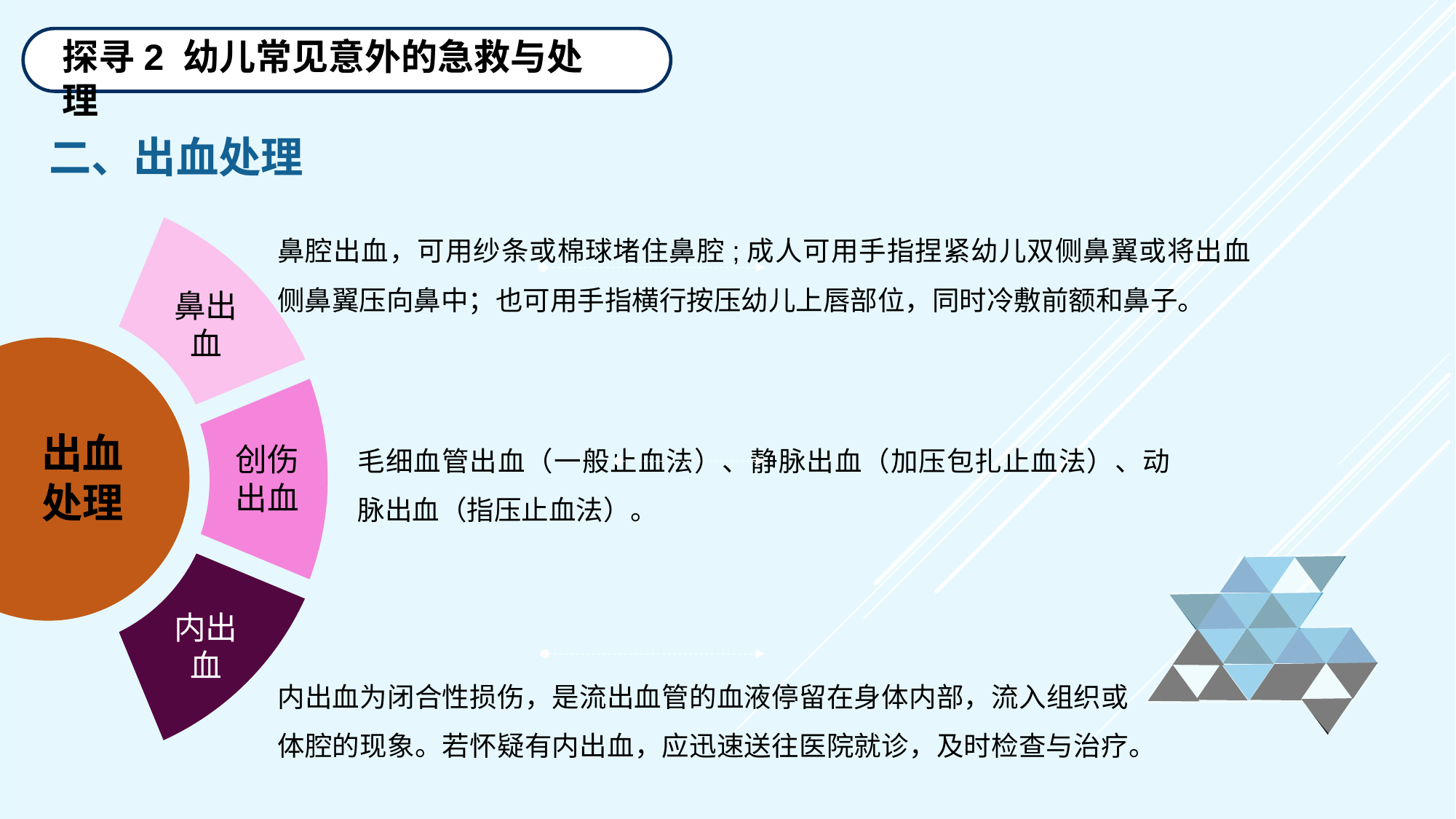

探寻2 幼儿常见意外的急救与处理
二、出血处理

鼻出血
出血
处理
创伤出血
内出血

鼻腔出血，可用纱条或棉球堵住鼻腔;成人可用手指捏紧幼儿双侧鼻翼或将出血侧鼻翼压向鼻中；也可用手指横行按压幼儿上唇部位，同时冷敷前额和鼻子。
毛细血管出血（一般止血法）、静脉出血（加压包扎止血法）、动脉出血（指压止血法）。
内出血为闭合性损伤，是流出血管的血液停留在身体内部，流入组织或体腔的现象。若怀疑有内出血，应迅速送往医院就诊，及时检查与治疗。
延迟符